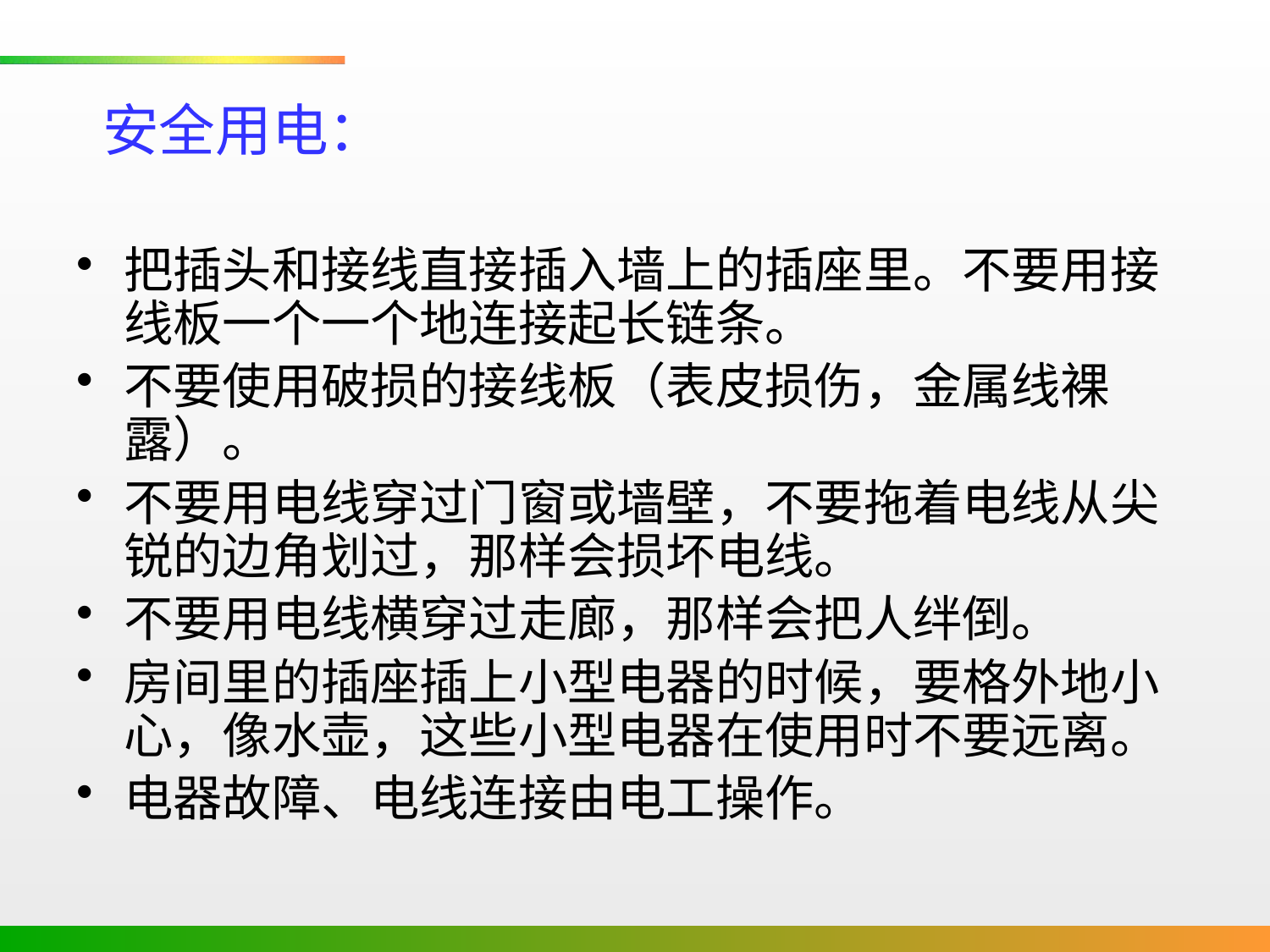

安全用电：

把插头和接线直接插入墙上的插座里。不要用接线板一个一个地连接起长链条。
不要使用破损的接线板（表皮损伤，金属线裸露）。
不要用电线穿过门窗或墙壁，不要拖着电线从尖锐的边角划过，那样会损坏电线。
不要用电线横穿过走廊，那样会把人绊倒。
房间里的插座插上小型电器的时候，要格外地小心，像水壶，这些小型电器在使用时不要远离。
电器故障、电线连接由电工操作。